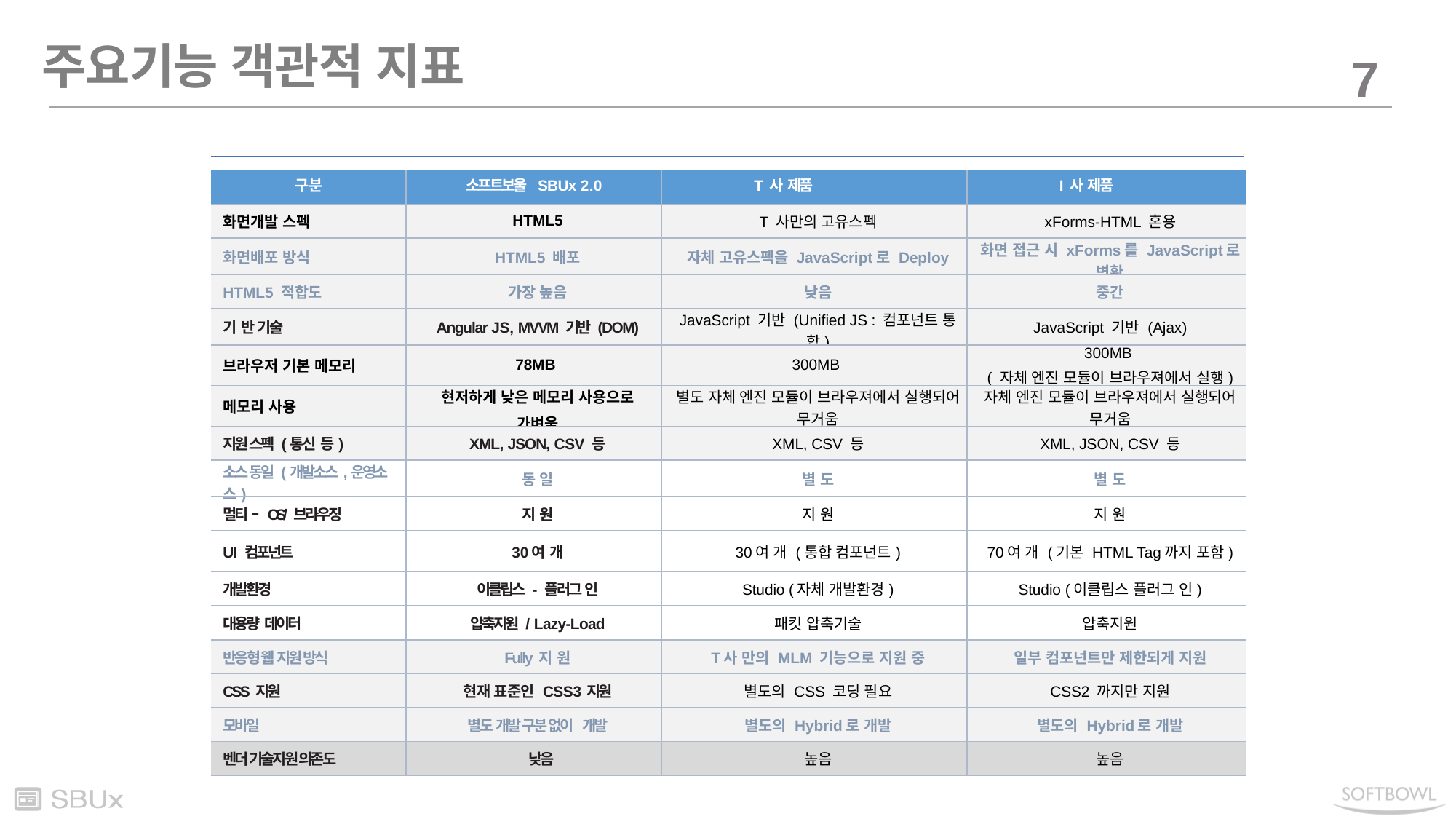

주요기능 객관적 지표
7

| 구 분 | 소프트보울 SBUx 2.0 | T 사 제품 | I 사 제품 |
| --- | --- | --- | --- |
| 화면개발 스펙 | HTML5 | T 사만의 고유스펙 | xForms-HTML 혼용 |
| 화면배포 방식 | HTML5 배포 | 자체 고유스펙을 JavaScript로 Deploy | 화면 접근 시 xForms를 JavaScript로 변환 |
| HTML5 적합도 | 가장 높음 | 낮음 | 중간 |
| 기 반 기술 | Angular JS, MVVM 기반 (DOM) | JavaScript 기반 (Unified JS : 컴포넌트 통합) | JavaScript 기반 (Ajax) |
| 브라우저 기본 메모리 | 78MB | 300MB | 300MB ( 자체 엔진 모듈이 브라우져에서 실행) |
| 메모리 사용 | 현저하게 낮은 메모리 사용으로 가벼움 | 별도 자체 엔진 모듈이 브라우져에서 실행되어 무거움 | 자체 엔진 모듈이 브라우져에서 실행되어 무거움 |
| 지원 스펙 (통신 등) | XML, JSON, CSV 등 | XML, CSV 등 | XML, JSON, CSV 등 |
| 소스 동일 (개발소스,운영소스) | 동 일 | 별 도 | 별 도 |
| 멀티 – OS / 브라우징 | 지 원 | 지 원 | 지 원 |
| UI 컴포넌트 | 30여 개 | 30여 개 (통합 컴포넌트) | 70여 개 (기본 HTML Tag까지 포함) |
| 개발환경 | 이클립스 - 플러그 인 | Studio (자체 개발환경) | Studio (이클립스 플러그 인) |
| 대용량 데이터 | 압축지원 / Lazy-Load | 패킷 압축기술 | 압축지원 |
| 반응형 웹 지원 방식 | Fully 지 원 | T사 만의 MLM 기능으로 지원 중 | 일부 컴포넌트만 제한되게 지원 |
| CSS 지원 | 현재 표준인 CSS3 지원 | 별도의 CSS 코딩 필요 | CSS2 까지만 지원 |
| 모바일 | 별도 개발 구분 없이 개발 | 별도의 Hybrid로 개발 | 별도의 Hybrid로 개발 |
| 벤더 기술지원 의존도 | 낮음 | 높음 | 높음 |